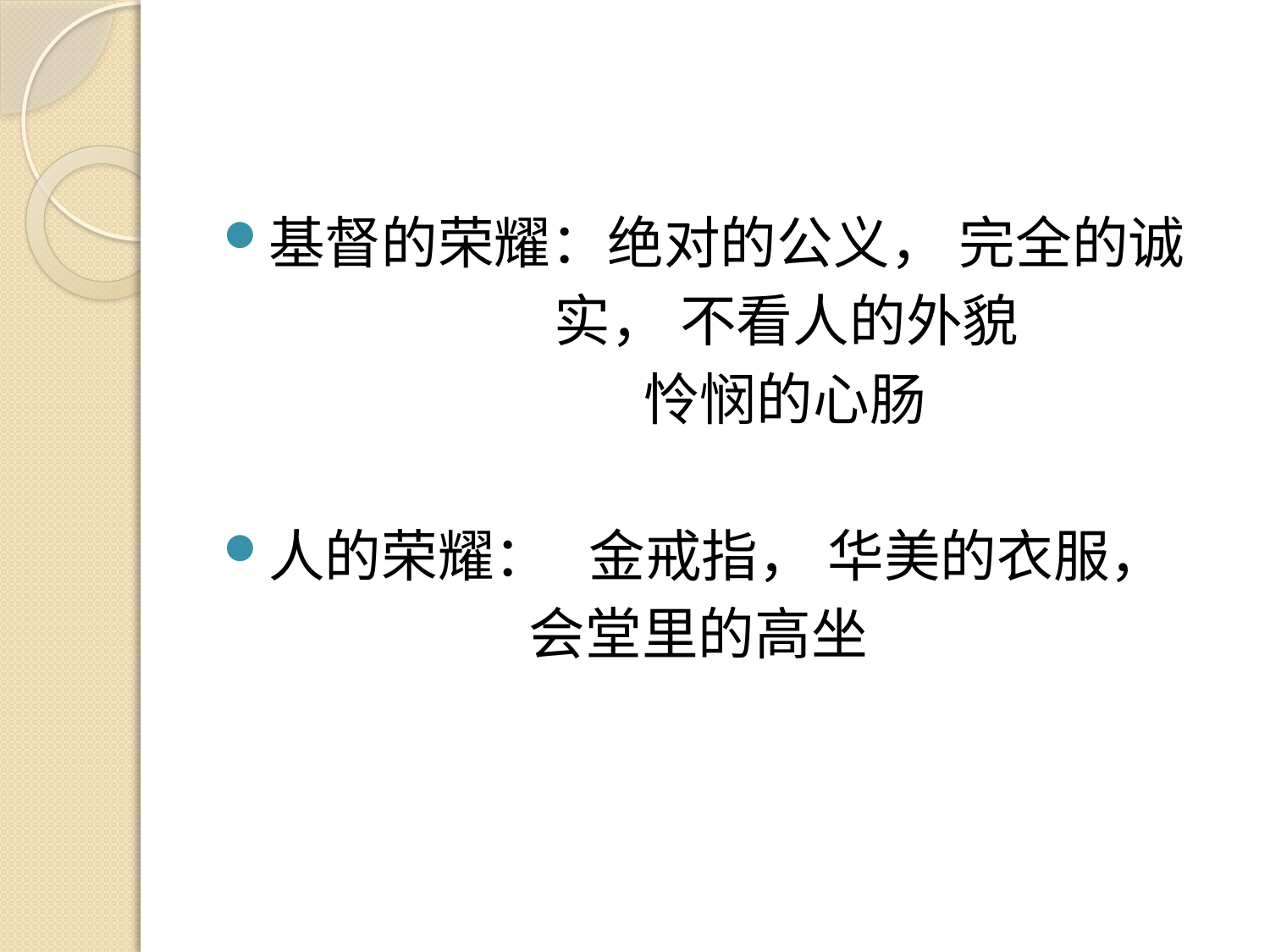

#
基督的荣耀：绝对的公义， 完全的诚
                         实， 不看人的外貌
				怜悯的心肠

人的荣耀：   金戒指， 华美的衣服，
                       会堂里的高坐